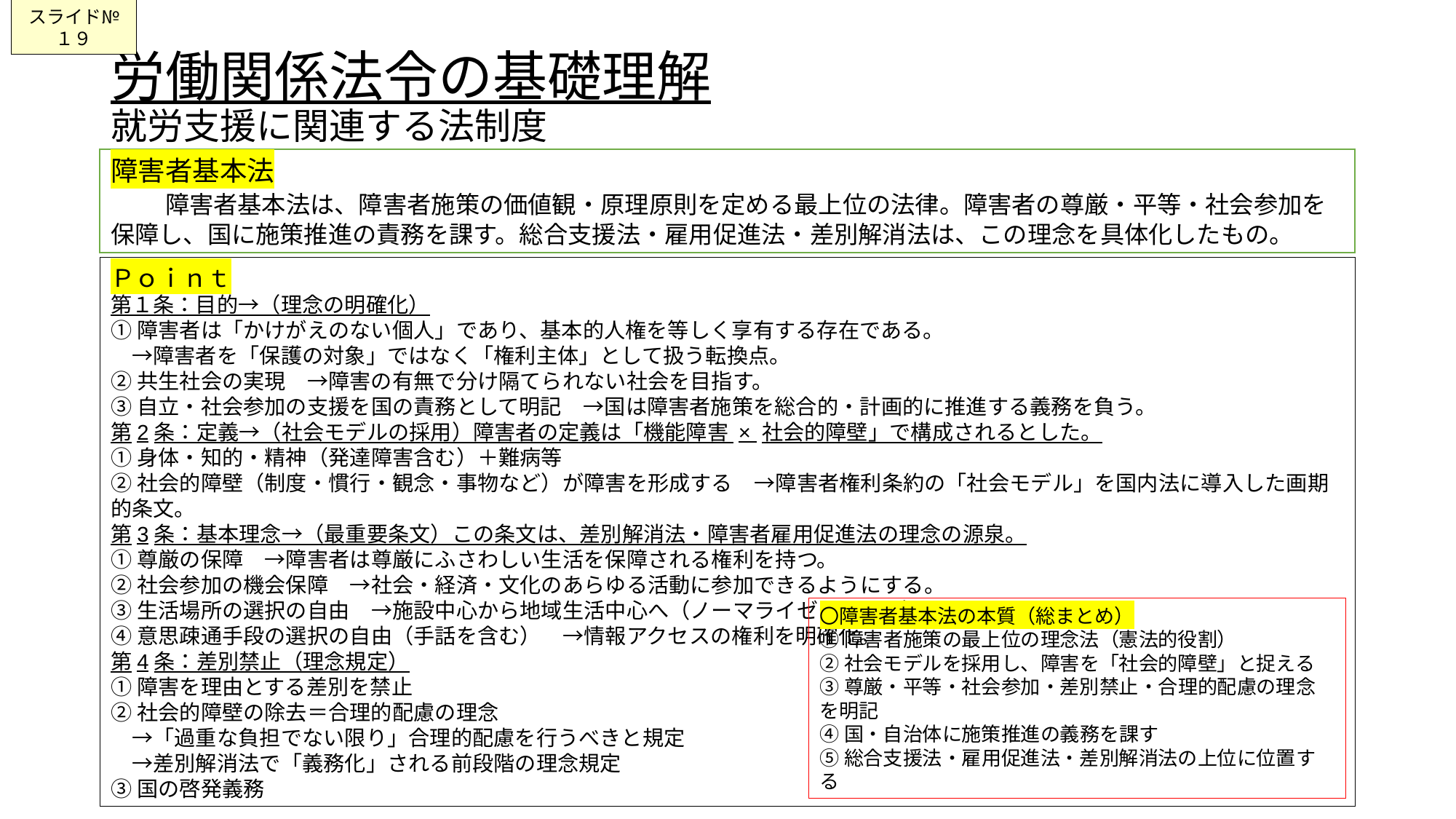

スライド№１９
# 労働関係法令の基礎理解 就労支援に関連する法制度
障害者基本法
　　障害者基本法は、障害者施策の価値観・原理原則を定める最上位の法律。障害者の尊厳・平等・社会参加を保障し、国に施策推進の責務を課す。総合支援法・雇用促進法・差別解消法は、この理念を具体化したもの。
Ｐｏｉｎｔ
第１条：目的→（理念の明確化）
①障害者は「かけがえのない個人」であり、基本的人権を等しく享有する存在である。
　→障害者を「保護の対象」ではなく「権利主体」として扱う転換点。
②共生社会の実現　→障害の有無で分け隔てられない社会を目指す。
③自立・社会参加の支援を国の責務として明記　→国は障害者施策を総合的・計画的に推進する義務を負う。
第2条：定義→（社会モデルの採用）障害者の定義は「機能障害 × 社会的障壁」で構成されるとした。
①身体・知的・精神（発達障害含む）＋難病等
②社会的障壁（制度・慣行・観念・事物など）が障害を形成する　→障害者権利条約の「社会モデル」を国内法に導入した画期的条文。
第3条：基本理念→（最重要条文）この条文は、差別解消法・障害者雇用促進法の理念の源泉。
①尊厳の保障　→障害者は尊厳にふさわしい生活を保障される権利を持つ。
②社会参加の機会保障　→社会・経済・文化のあらゆる活動に参加できるようにする。
③生活場所の選択の自由　→施設中心から地域生活中心へ（ノーマライゼーション）。
④意思疎通手段の選択の自由（手話を含む）　→情報アクセスの権利を明確化。
第4条：差別禁止（理念規定）
①障害を理由とする差別を禁止
②社会的障壁の除去＝合理的配慮の理念
　→「過重な負担でない限り」合理的配慮を行うべきと規定
　→差別解消法で「義務化」される前段階の理念規定
③国の啓発義務
〇障害者基本法の本質（総まとめ）
①障害者施策の最上位の理念法（憲法的役割）
②社会モデルを採用し、障害を「社会的障壁」と捉える
③尊厳・平等・社会参加・差別禁止・合理的配慮の理念を明記
④国・自治体に施策推進の義務を課す
⑤総合支援法・雇用促進法・差別解消法の上位に位置する